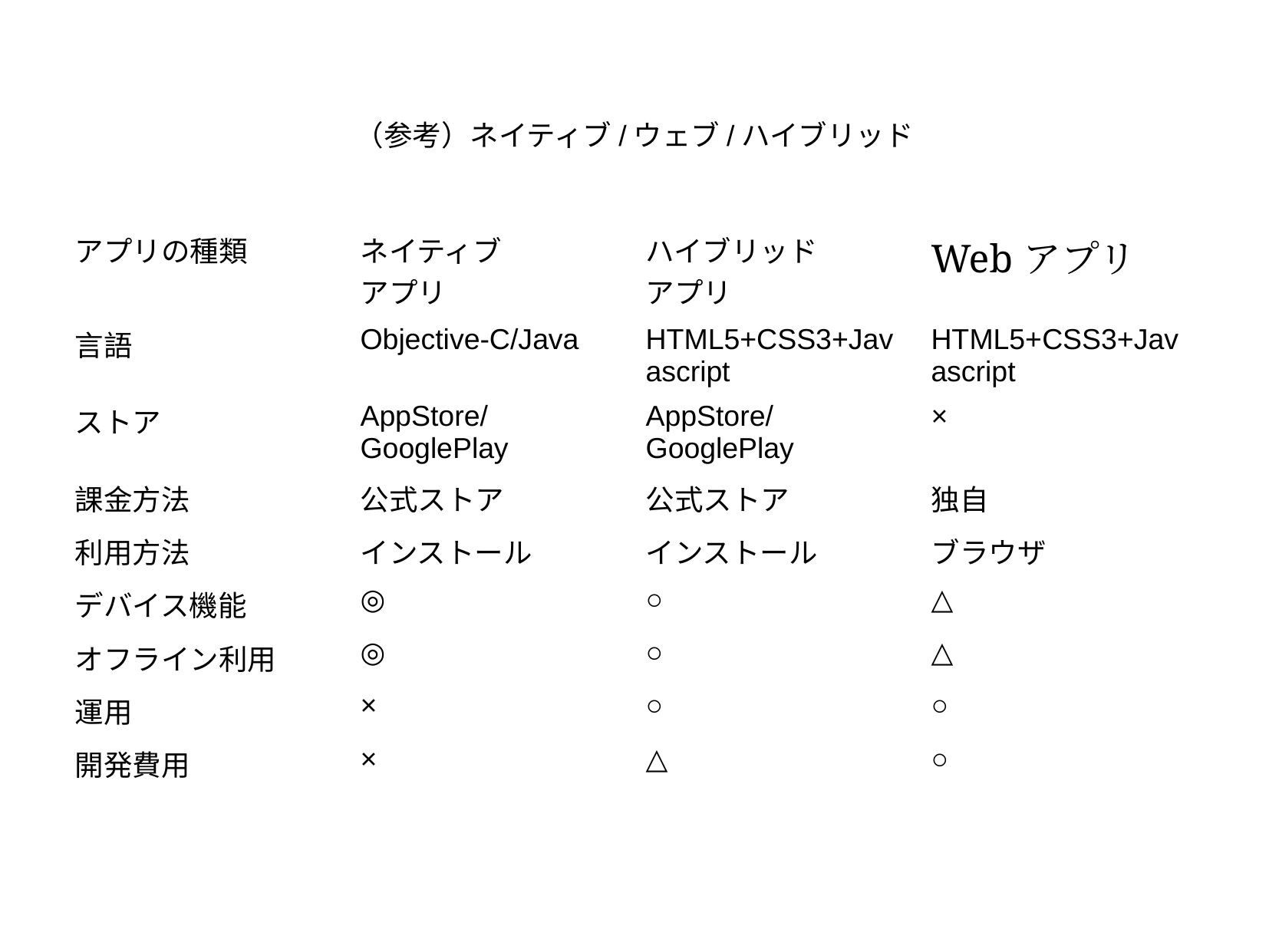

（参考）ネイティブ/ウェブ/ハイブリッド
| アプリの種類 | ネイティブ アプリ | ハイブリッド アプリ | Webアプリ |
| --- | --- | --- | --- |
| 言語 | Objective-C/Java | HTML5+CSS3+Javascript | HTML5+CSS3+Javascript |
| ストア | AppStore/GooglePlay | AppStore/GooglePlay | × |
| 課金方法 | 公式ストア | 公式ストア | 独自 |
| 利用方法 | インストール | インストール | ブラウザ |
| デバイス機能 | ◎ | ○ | △ |
| オフライン利用 | ◎ | ○ | △ |
| 運用 | × | ○ | ○ |
| 開発費用 | × | △ | ○ |